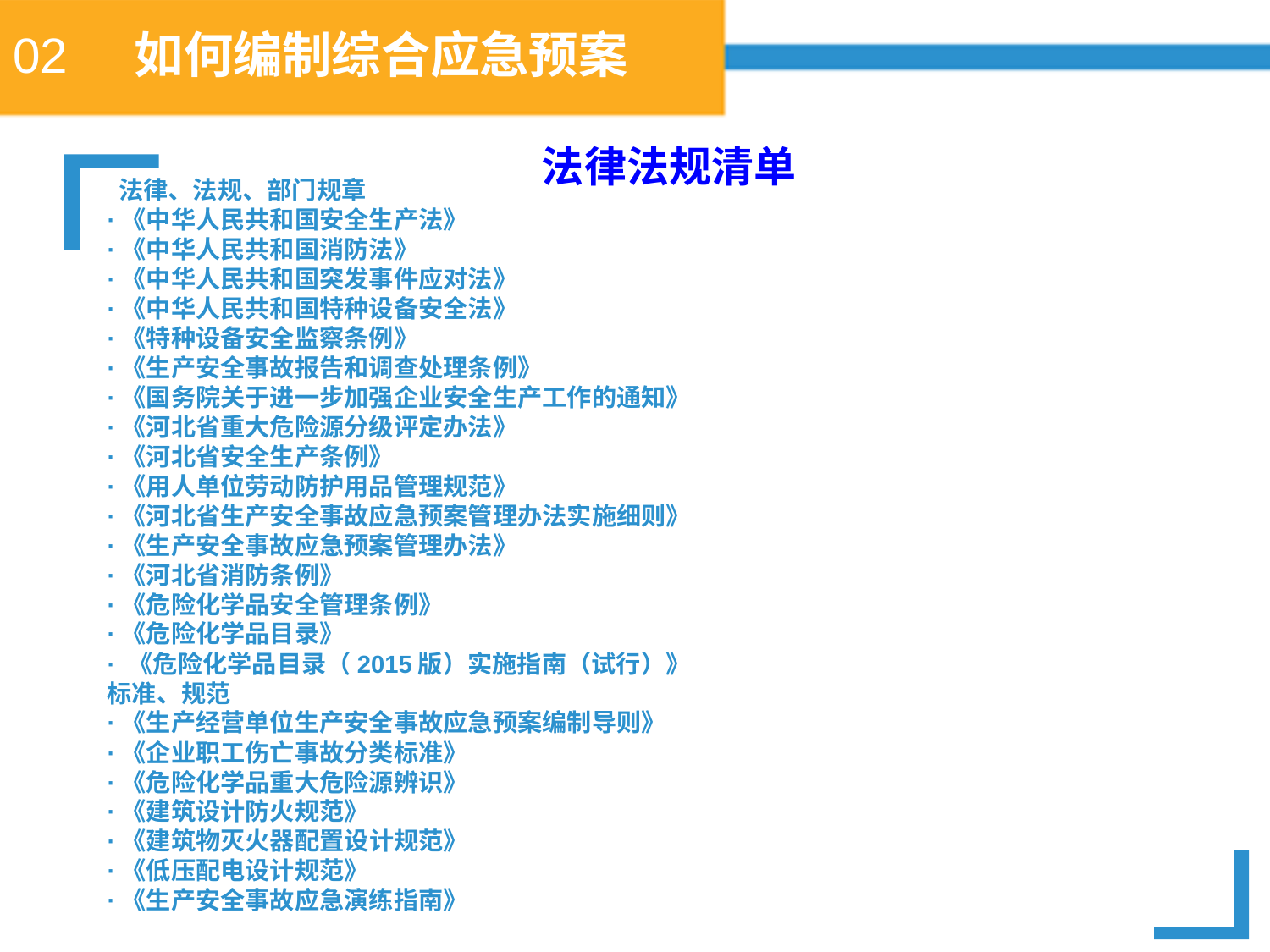

# 02    如何编制综合应急预案
法律法规清单

 法律、法规、部门规章
·《中华人民共和国安全生产法》
·《中华人民共和国消防法》
·《中华人民共和国突发事件应对法》
·《中华人民共和国特种设备安全法》
·《特种设备安全监察条例》
·《生产安全事故报告和调查处理条例》
·《国务院关于进一步加强企业安全生产工作的通知》
·《河北省重大危险源分级评定办法》
·《河北省安全生产条例》
·《用人单位劳动防护用品管理规范》
·《河北省生产安全事故应急预案管理办法实施细则》
·《生产安全事故应急预案管理办法》
·《河北省消防条例》
·《危险化学品安全管理条例》
·《危险化学品目录》
· 《危险化学品目录（2015版）实施指南（试行）》
标准、规范
·《生产经营单位生产安全事故应急预案编制导则》
·《企业职工伤亡事故分类标准》
·《危险化学品重大危险源辨识》
·《建筑设计防火规范》
·《建筑物灭火器配置设计规范》
·《低压配电设计规范》
·《生产安全事故应急演练指南》